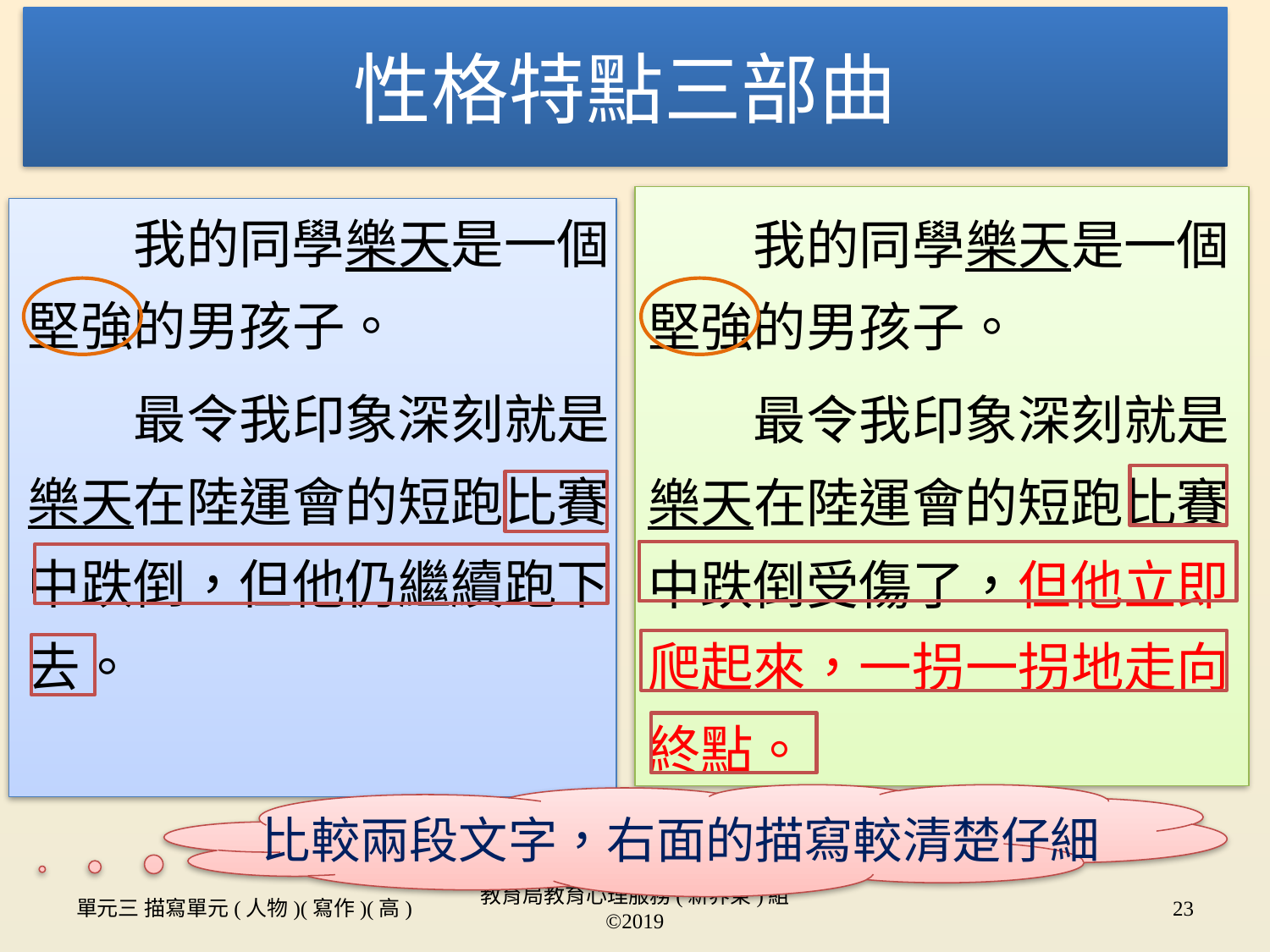

性格特點三部曲
　　我的同學樂天是一個堅強的男孩子。
　　最令我印象深刻就是樂天在陸運會的短跑比賽中跌倒，但他仍繼續跑下去。
　　我的同學樂天是一個堅強的男孩子。
　　最令我印象深刻就是樂天在陸運會的短跑比賽中跌倒受傷了，但他立即爬起來，一拐一拐地走向終點。

# 比較兩段文字，右面的描寫較清楚仔細

單元三 描寫單元(人物)(寫作)(高)
教育局教育心理服務(新界東)組 ©2019
23